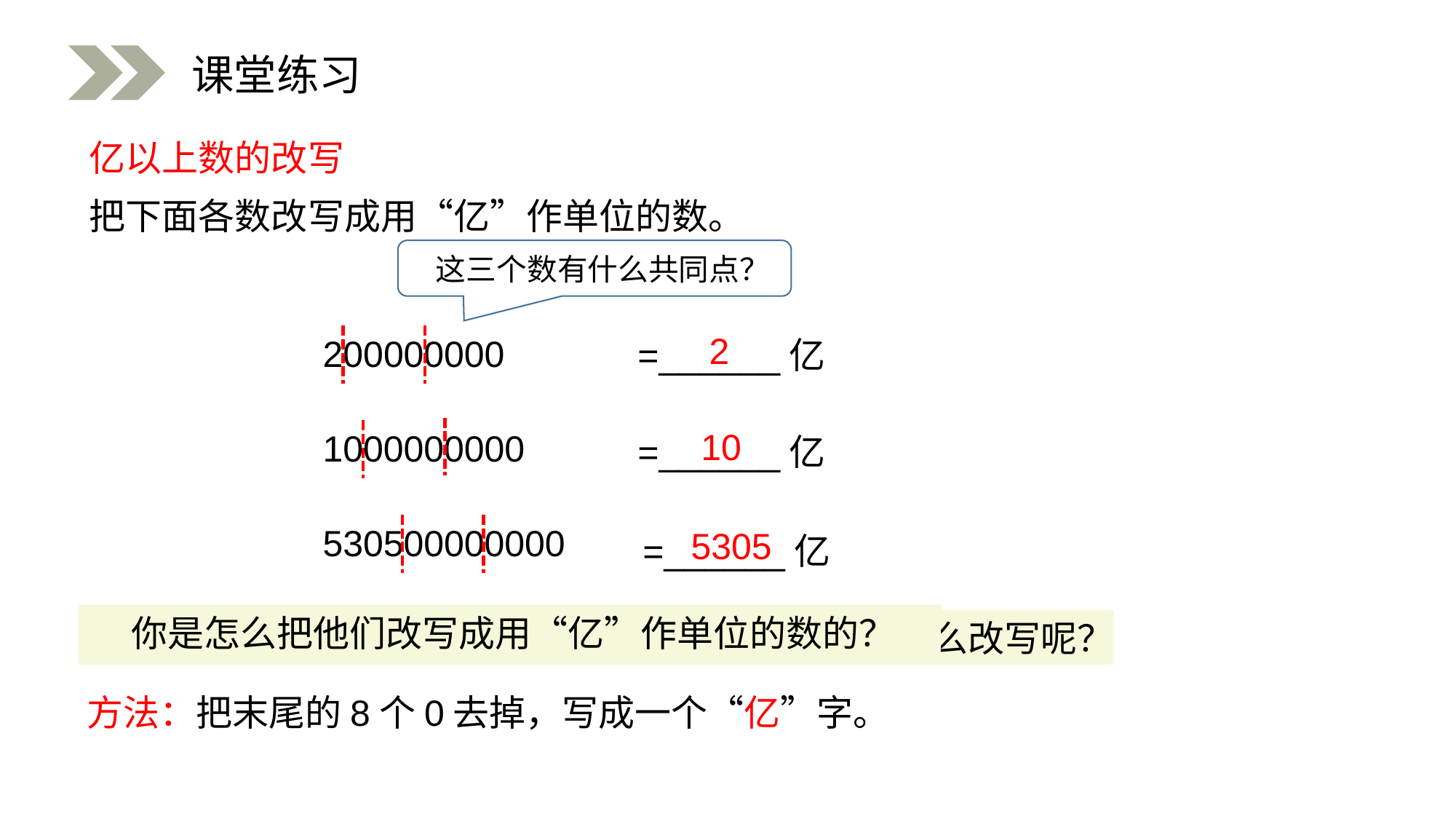

课堂练习
亿以上数的改写
把下面各数改写成用“亿”作单位的数。

这三个数有什么共同点？
2
200000000
=______亿
10
1000000000
=______亿
530500000000
5305
=______亿
    你是怎么把他们改写成用“亿”作单位的数的？
    前面我们学习了整万数的改写，那么整亿数应该怎么改写呢？
方法：把末尾的8个0去掉，写成一个“亿”字。